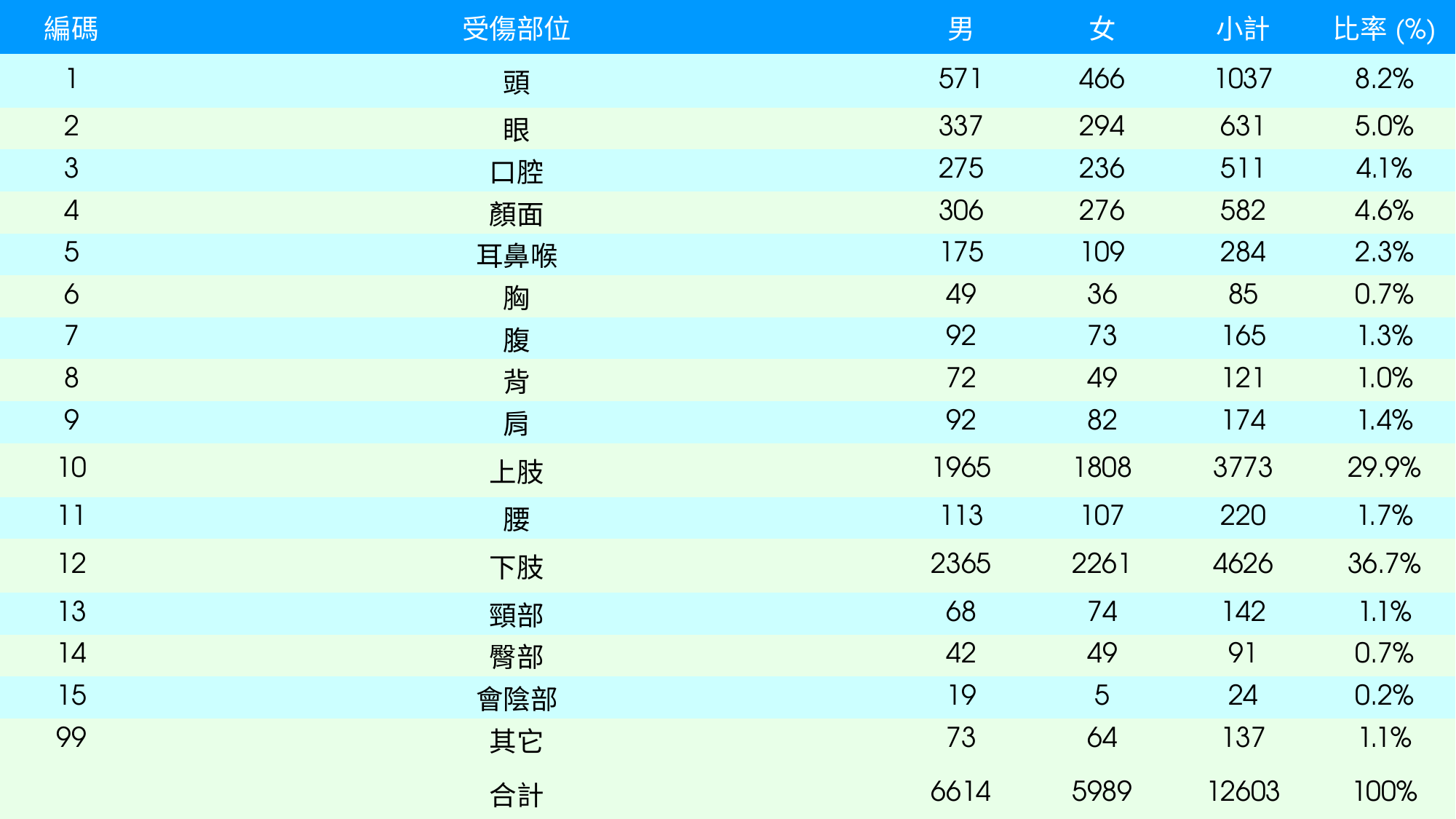

| 編碼 | 受傷部位 | 男 | 女 | 小計 | 比率(%) |
| --- | --- | --- | --- | --- | --- |
| 1 | 頭 | 571 | 466 | 1037 | 8.2% |
| 2 | 眼 | 337 | 294 | 631 | 5.0% |
| 3 | 口腔 | 275 | 236 | 511 | 4.1% |
| 4 | 顏面 | 306 | 276 | 582 | 4.6% |
| 5 | 耳鼻喉 | 175 | 109 | 284 | 2.3% |
| 6 | 胸 | 49 | 36 | 85 | 0.7% |
| 7 | 腹 | 92 | 73 | 165 | 1.3% |
| 8 | 背 | 72 | 49 | 121 | 1.0% |
| 9 | 肩 | 92 | 82 | 174 | 1.4% |
| 10 | 上肢 | 1965 | 1808 | 3773 | 29.9% |
| 11 | 腰 | 113 | 107 | 220 | 1.7% |
| 12 | 下肢 | 2365 | 2261 | 4626 | 36.7% |
| 13 | 頸部 | 68 | 74 | 142 | 1.1% |
| 14 | 臀部 | 42 | 49 | 91 | 0.7% |
| 15 | 會陰部 | 19 | 5 | 24 | 0.2% |
| 99 | 其它 | 73 | 64 | 137 | 1.1% |
|  | 合計 | 6614 | 5989 | 12603 | 100% |
#